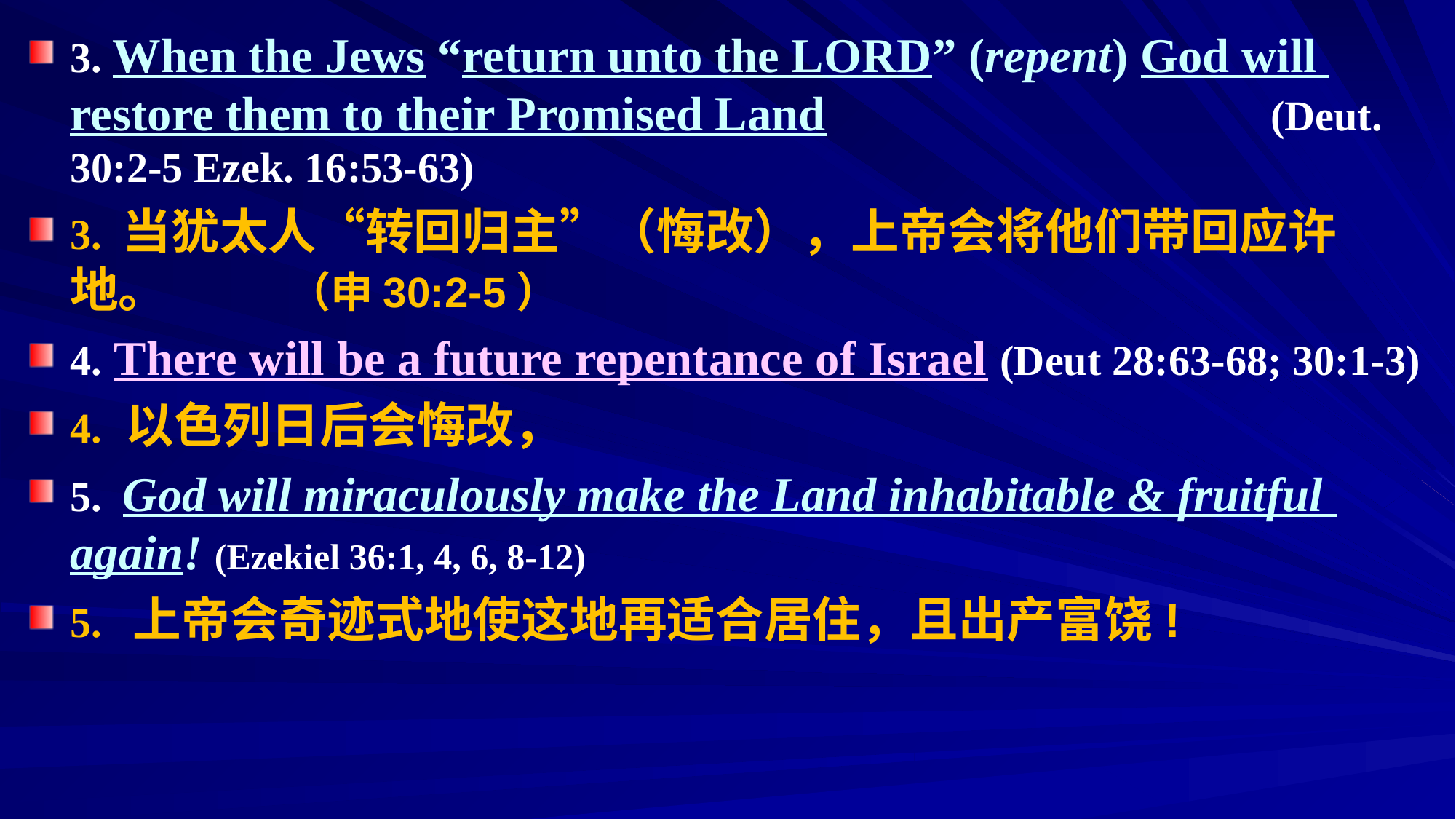

3. When the Jews “return unto the LORD” (repent) God will 	restore them to their Promised Land 				(Deut. 30:2-5 Ezek. 16:53-63)
3. 当犹太人“转回归主”（悔改），上帝会将他们带回应许地。		（申30:2-5）
4. There will be a future repentance of Israel (Deut 28:63-68; 30:1-3)
4. 以色列日后会悔改，
5.  God will miraculously make the Land inhabitable & fruitful 	again! (Ezekiel 36:1, 4, 6, 8-12)
5.  上帝会奇迹式地使这地再适合居住，且出产富饶!